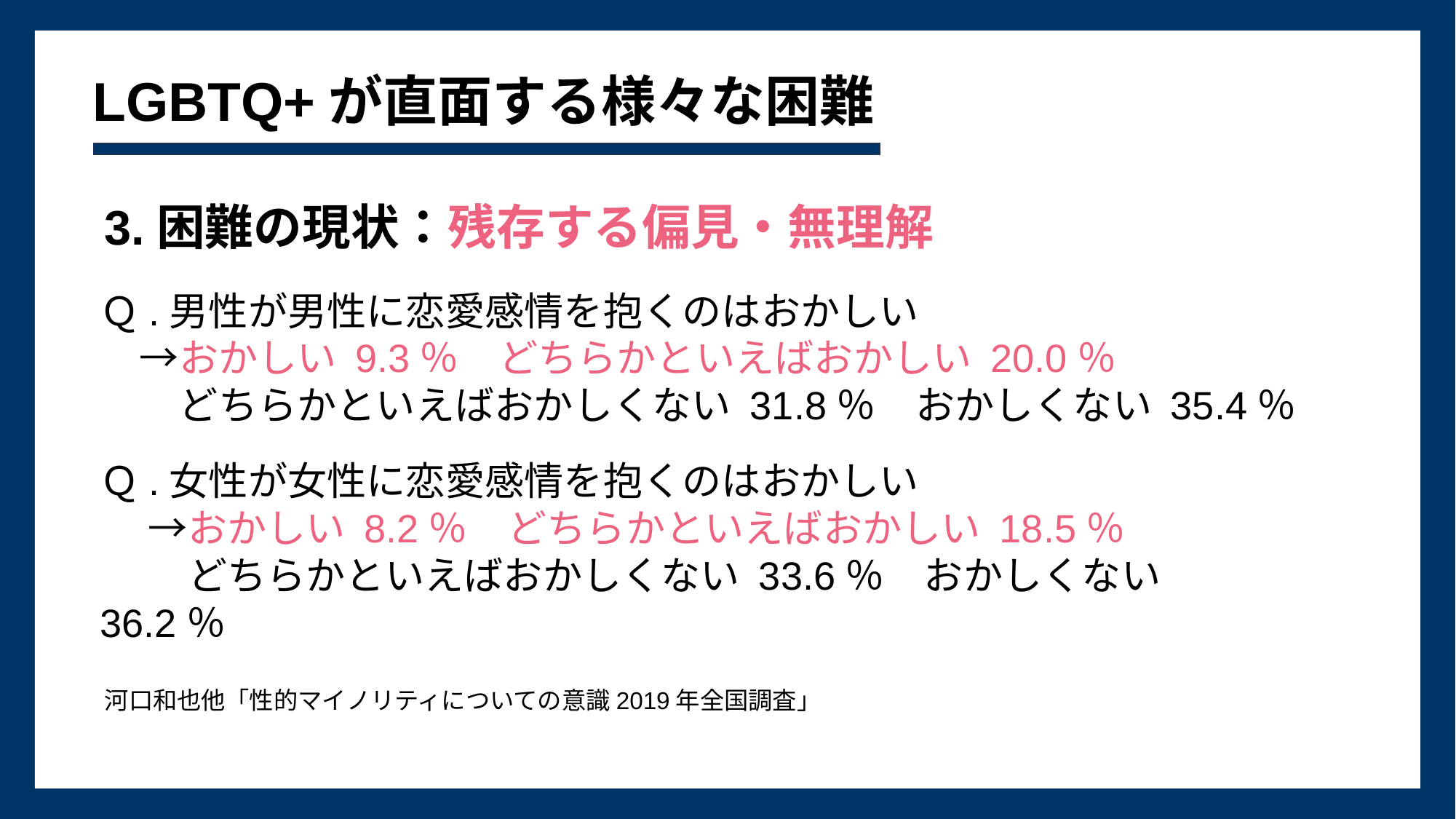

# LGBTQ+が直面する様々な困難

3.困難の現状：残存する偏見・無理解
Ｑ.男性が男性に恋愛感情を抱くのはおかしい
　→おかしい 9.3％　どちらかといえばおかしい 20.0％
　　どちらかといえばおかしくない 31.8％　おかしくない 35.4％
Ｑ.女性が女性に恋愛感情を抱くのはおかしい
　 →おかしい 8.2％　どちらかといえばおかしい 18.5％
　　 どちらかといえばおかしくない 33.6％　おかしくない 36.2％
河口和也他「性的マイノリティについての意識2019年全国調査」